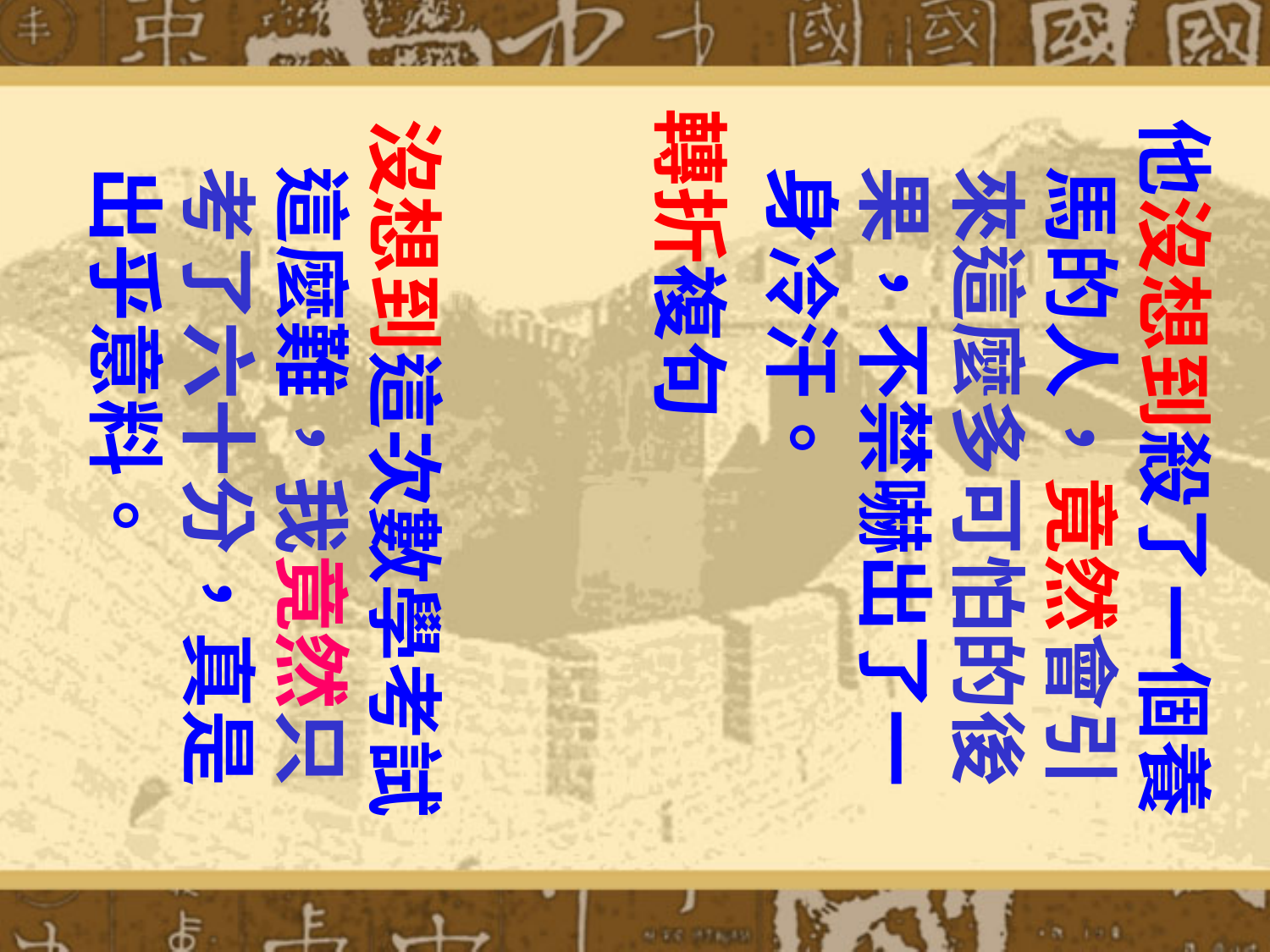

轉折複句
沒想到這次數學考試這麼難，我竟然只考了六十分，真是出乎意料。
他沒想到殺了一個養馬的人，竟然會引來這麼多可怕的後果，不禁嚇出了一身冷汗。